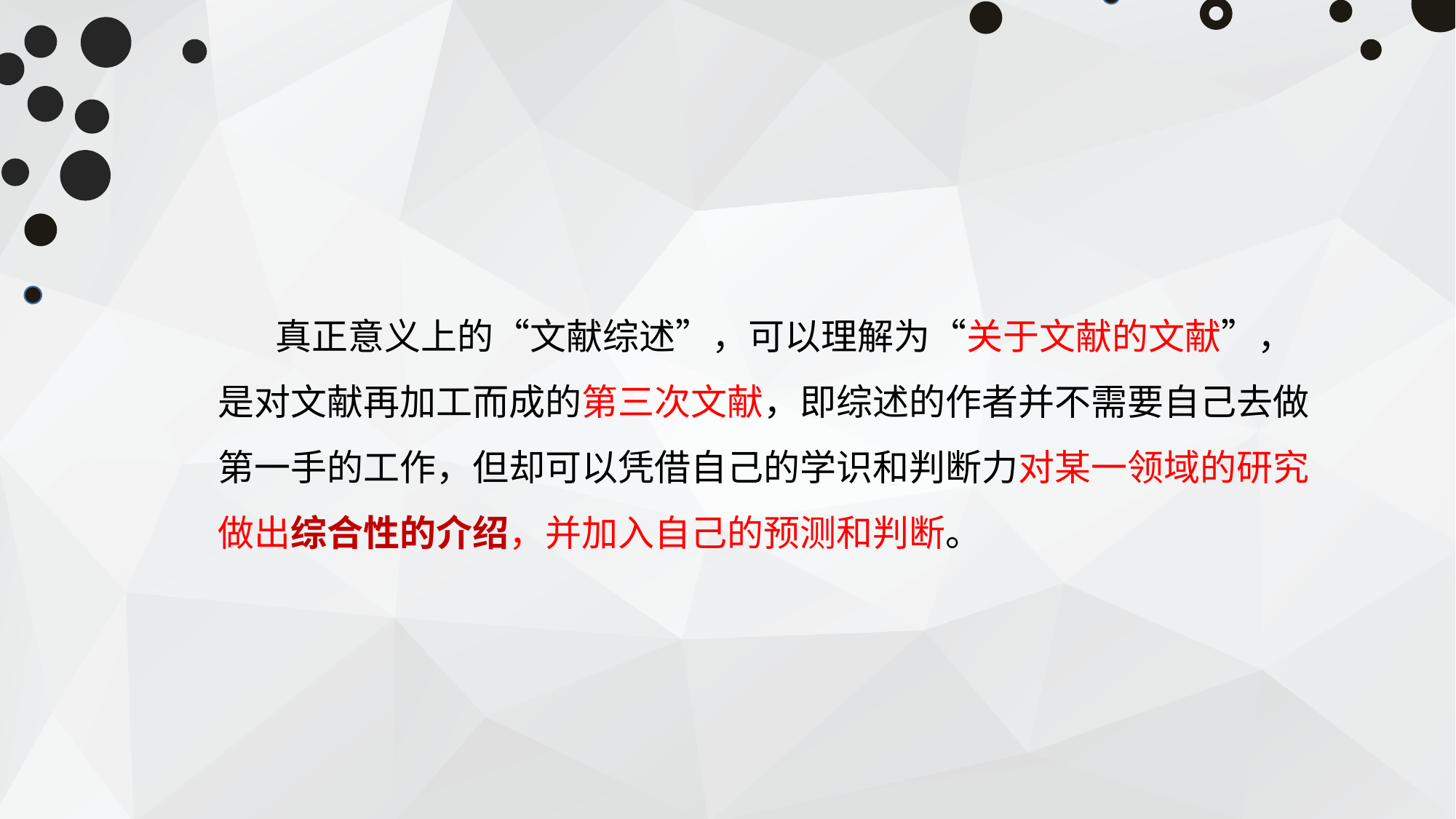

真正意义上的“文献综述”，可以理解为“关于文献的文献”，是对文献再加工而成的第三次文献，即综述的作者并不需要自己去做第一手的工作，但却可以凭借自己的学识和判断力对某一领域的研究做出综合性的介绍，并加入自己的预测和判断。